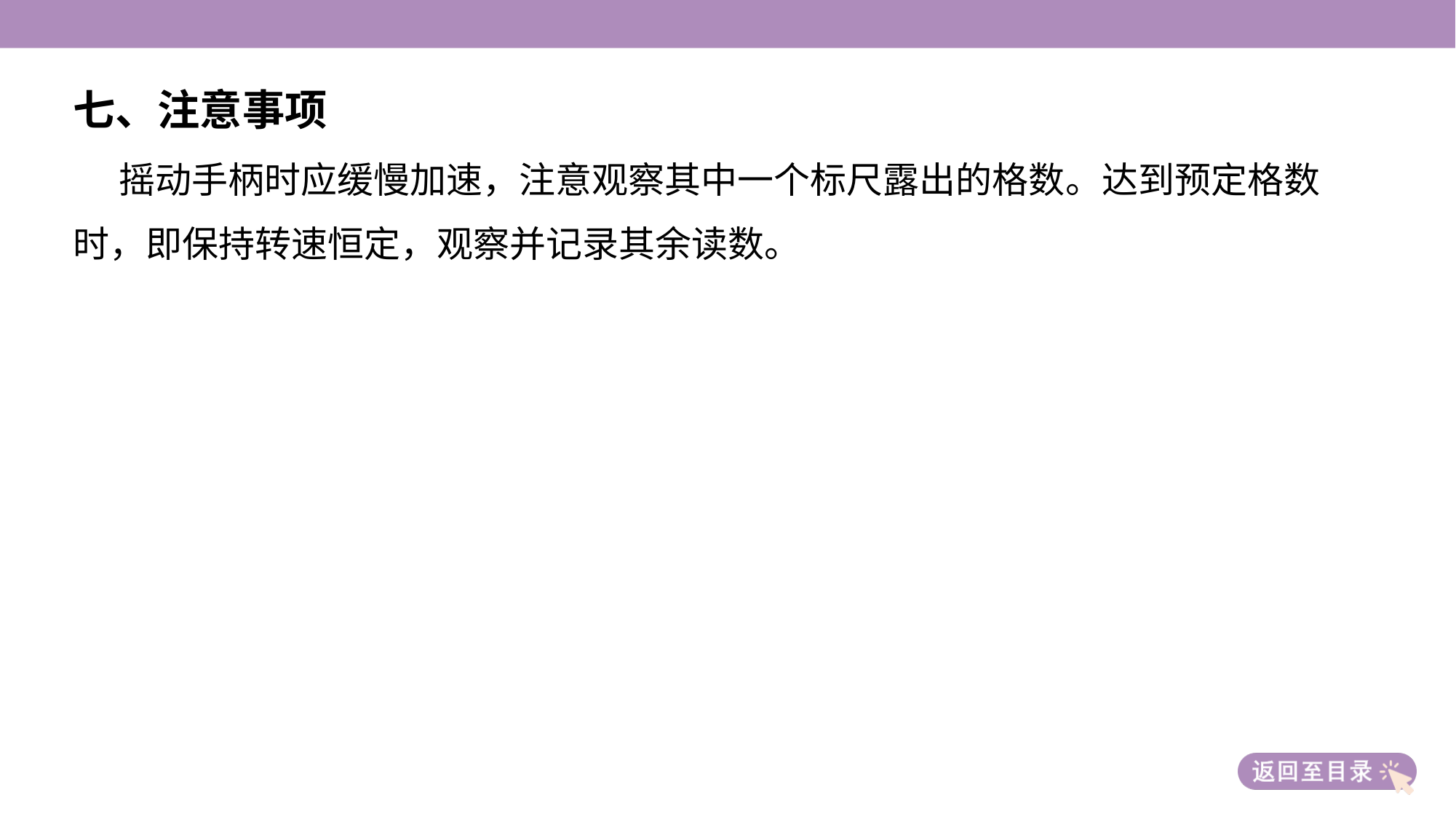

七、注意事项
    摇动手柄时应缓慢加速，注意观察其中一个标尺露出的格数。达到预定格数
时，即保持转速恒定，观察并记录其余读数。